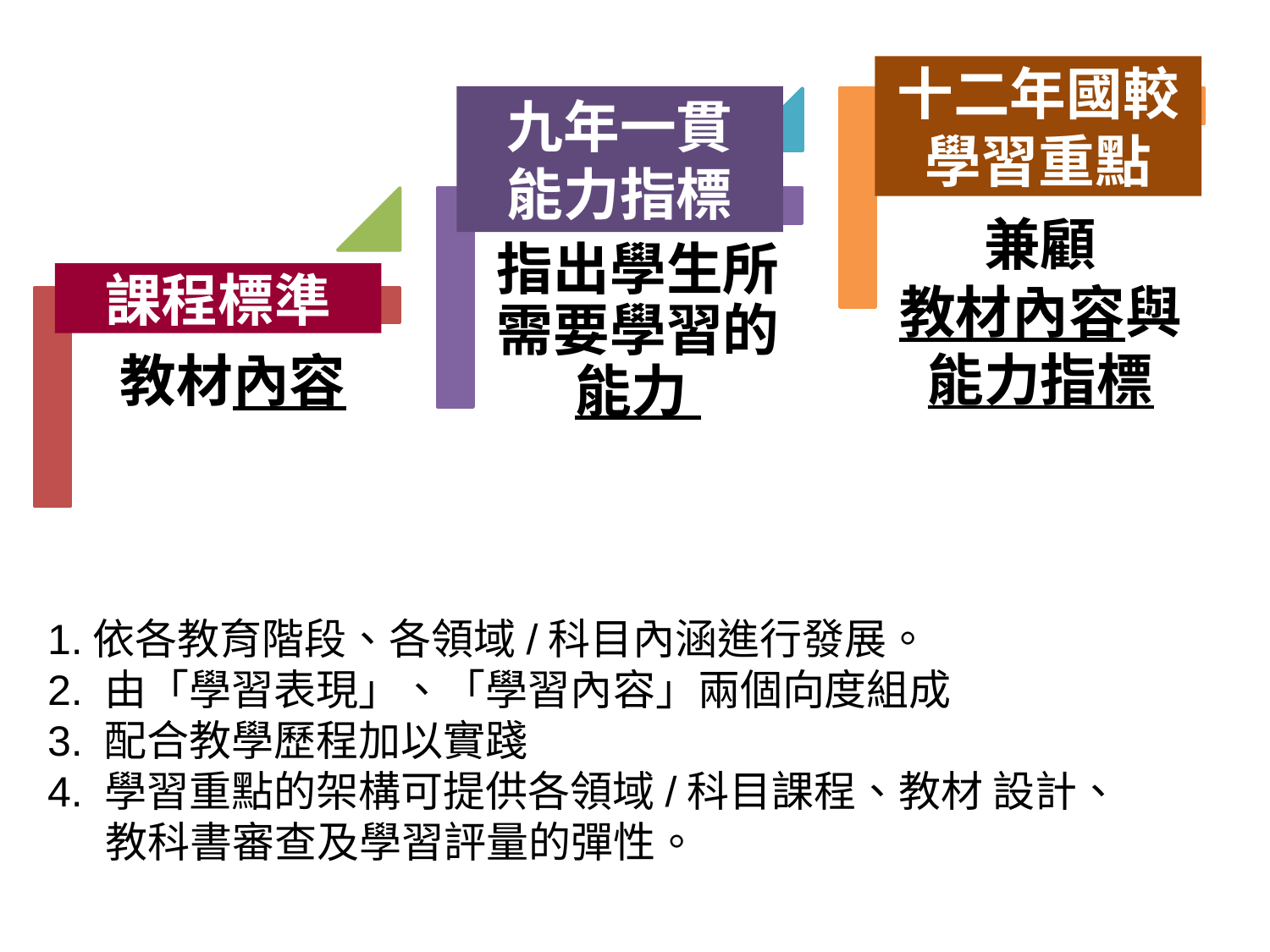

教材內容
指出學生所需要學習的能力

兼顧
教材內容與能力指標

十二年國較學習重點
九年一貫
能力指標
課程標準
1.依各教育階段、各領域/科目內涵進行發展。
2. 由「學習表現」、「學習內容」兩個向度組成
3. 配合教學歷程加以實踐
4. 學習重點的架構可提供各領域/科目課程、教材 設計、
     教科書審查及學習評量的彈性。